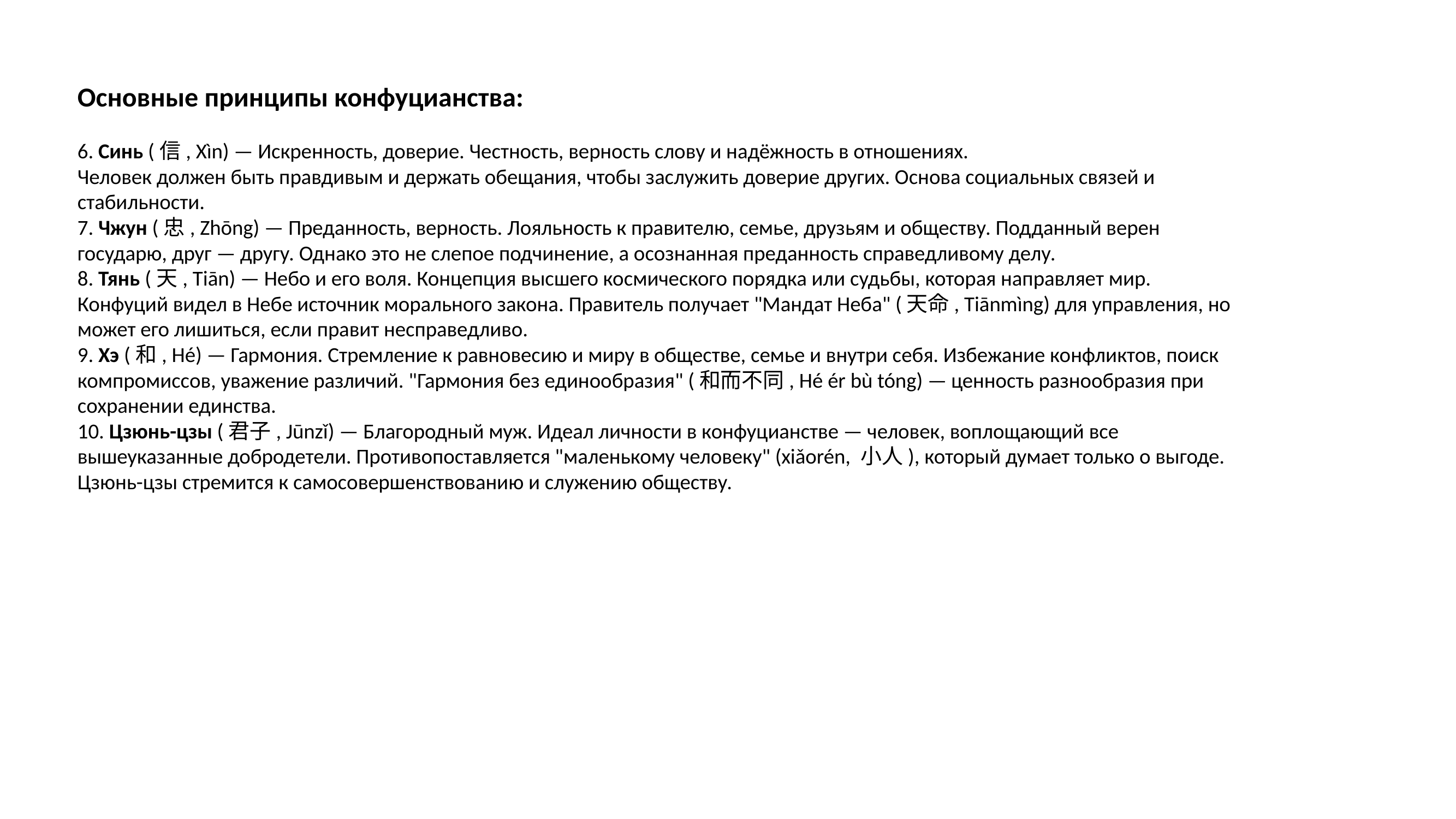

Основные принципы конфуцианства:

6. Синь (信, Xìn) — Искренность, доверие. Честность, верность слову и надёжность в отношениях.
Человек должен быть правдивым и держать обещания, чтобы заслужить доверие других. Основа социальных связей и стабильности.
7. Чжун (忠, Zhōng) — Преданность, верность. Лояльность к правителю, семье, друзьям и обществу. Подданный верен государю, друг — другу. Однако это не слепое подчинение, а осознанная преданность справедливому делу.
8. Тянь (天, Tiān) — Небо и его воля. Концепция высшего космического порядка или судьбы, которая направляет мир. Конфуций видел в Небе источник морального закона. Правитель получает "Мандат Неба" (天命, Tiānmìng) для управления, но может его лишиться, если правит несправедливо.
9. Хэ (和, Hé) — Гармония. Стремление к равновесию и миру в обществе, семье и внутри себя. Избежание конфликтов, поиск компромиссов, уважение различий. "Гармония без единообразия" (和而不同, Hé ér bù tóng) — ценность разнообразия при сохранении единства.
10. Цзюнь-цзы (君子, Jūnzǐ) — Благородный муж. Идеал личности в конфуцианстве — человек, воплощающий все вышеуказанные добродетели. Противопоставляется "маленькому человеку" (xiǎorén, 小人), который думает только о выгоде. Цзюнь-цзы стремится к самосовершенствованию и служению обществу.